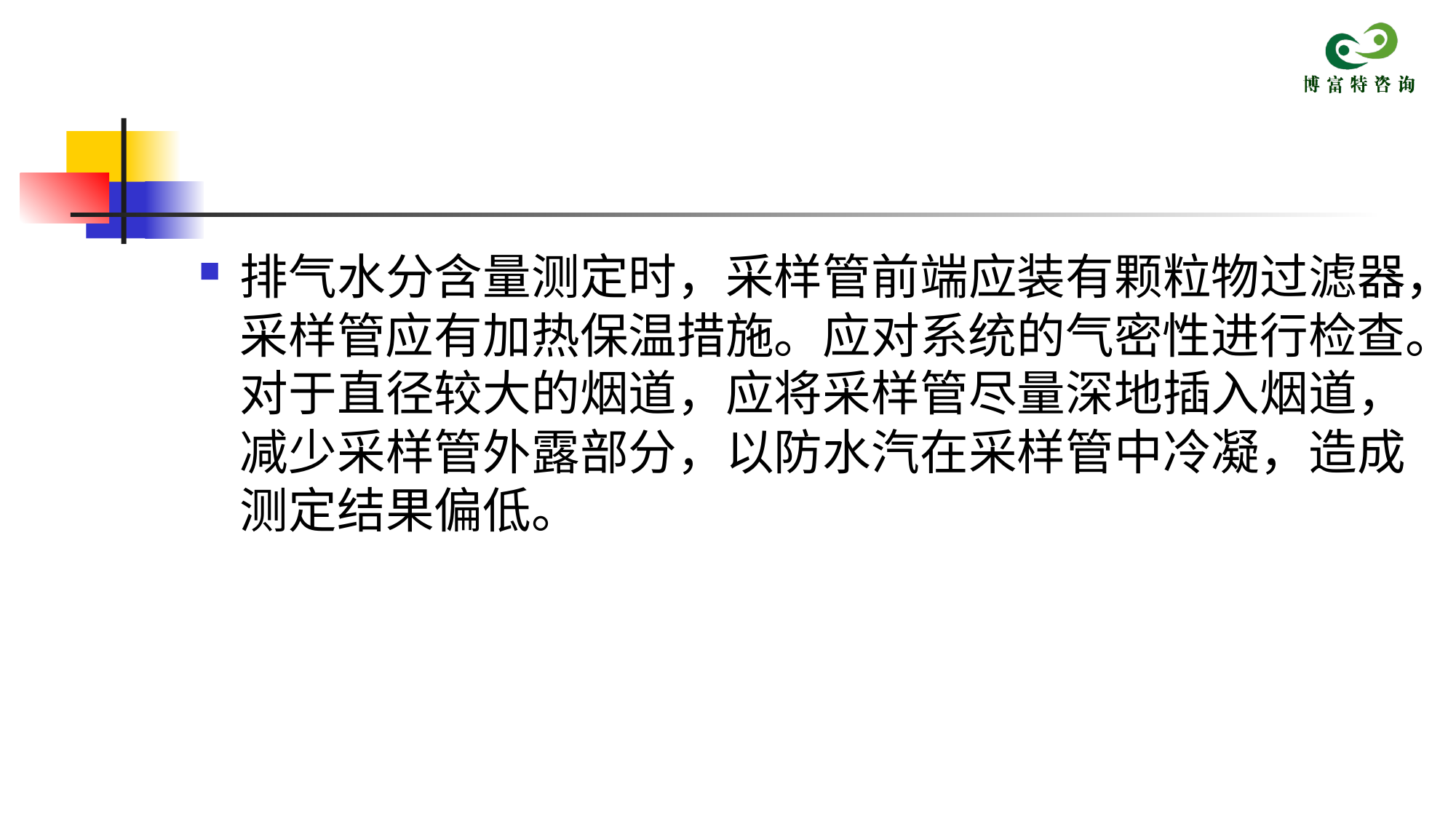

排气水分含量测定时，采样管前端应装有颗粒物过滤器，采样管应有加热保温措施。应对系统的气密性进行检查。对于直径较大的烟道，应将采样管尽量深地插入烟道，减少采样管外露部分，以防水汽在采样管中冷凝，造成测定结果偏低。